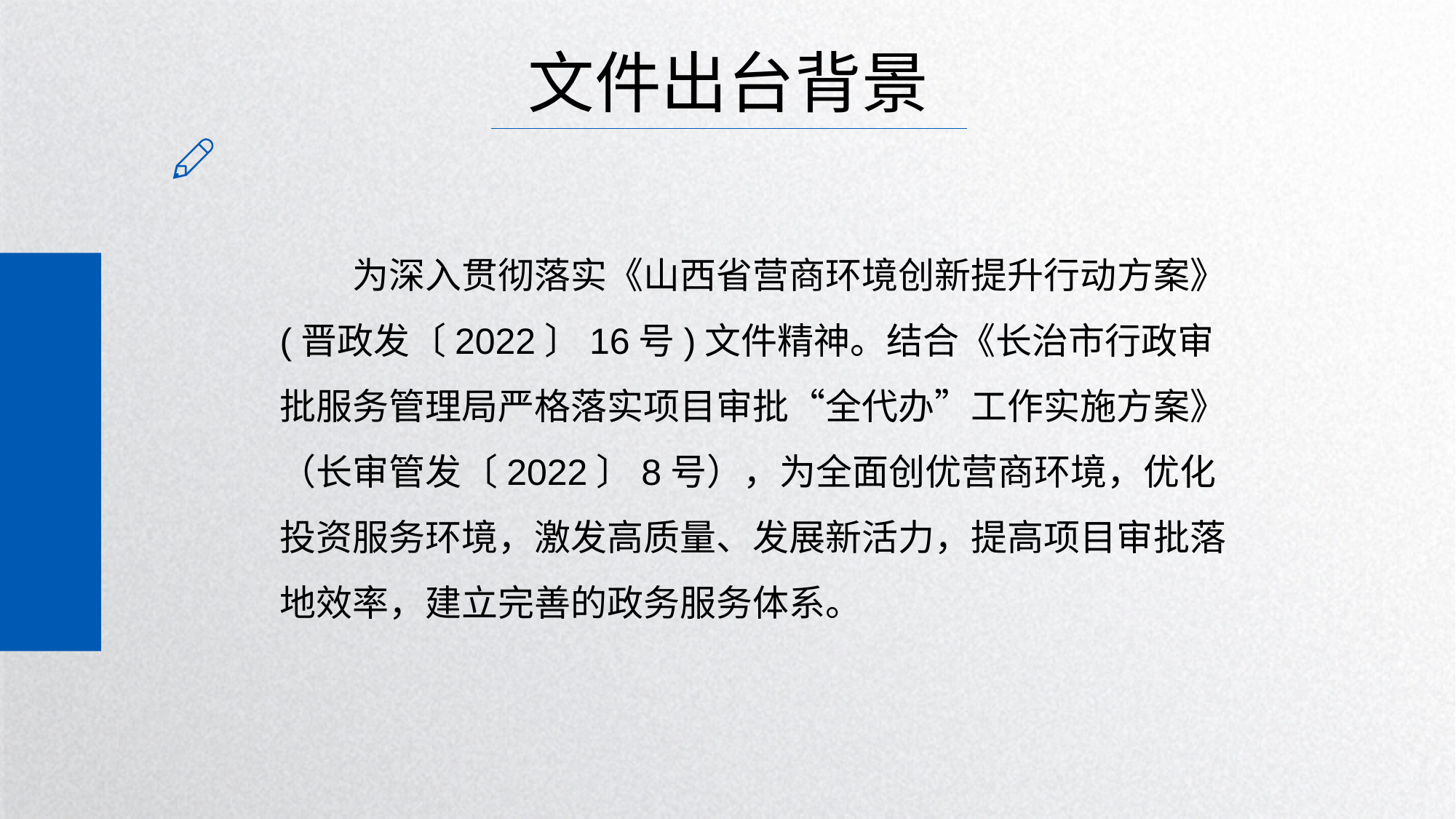

文件出台背景

为深入贯彻落实《山西省营商环境创新提升行动方案》(晋政发〔2022〕16号)文件精神。结合《长治市行政审批服务管理局严格落实项目审批“全代办”工作实施方案》（长审管发〔2022〕8号），为全面创优营商环境，优化投资服务环境，激发高质量、发展新活力，提高项目审批落地效率，建立完善的政务服务体系。